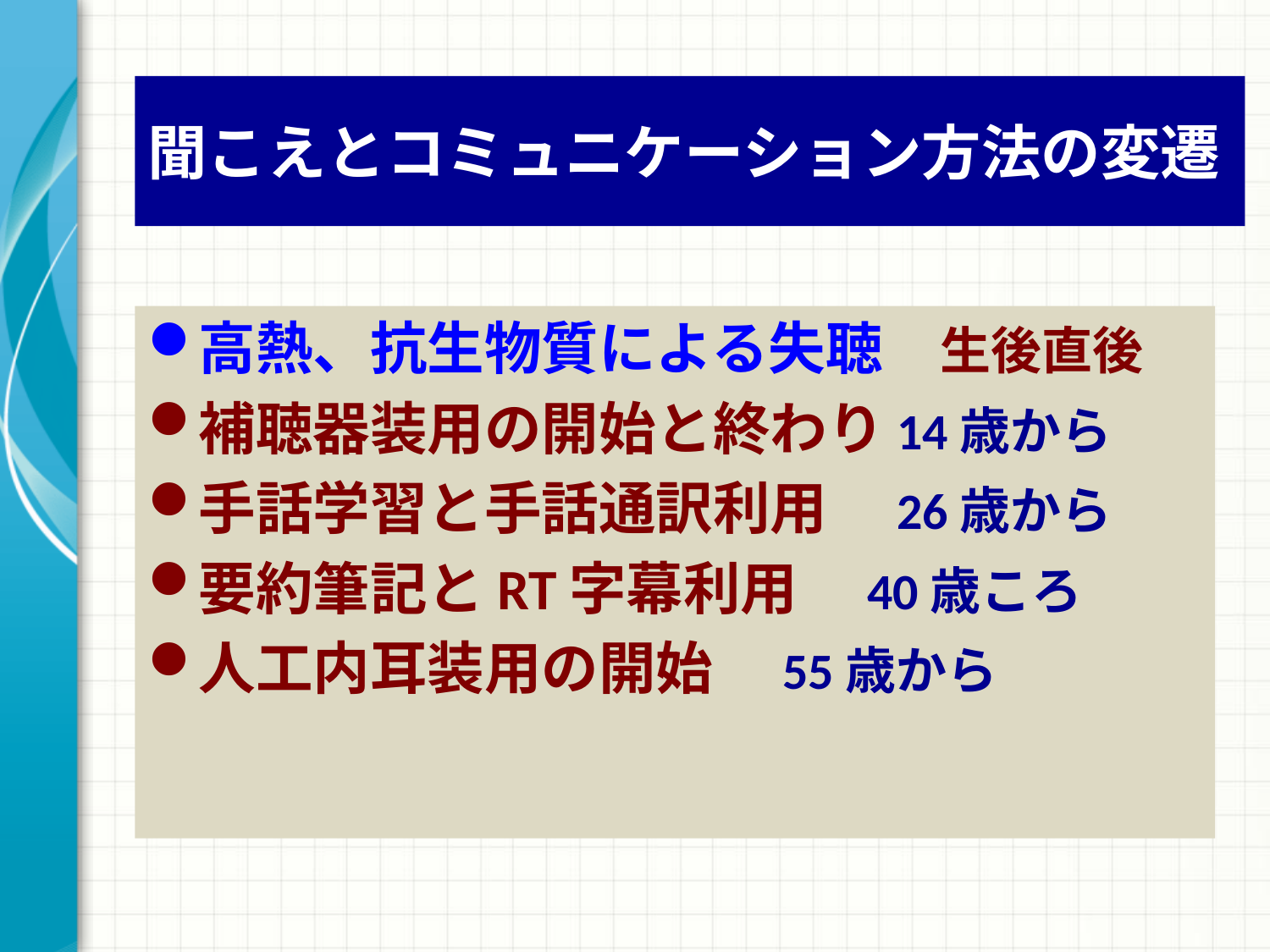

聞こえとコミュニケーション方法の変遷
高熱、抗生物質による失聴　生後直後
補聴器装用の開始と終わり14歳から
手話学習と手話通訳利用　26歳から
要約筆記とRT字幕利用　40歳ころ
人工内耳装用の開始　55歳から